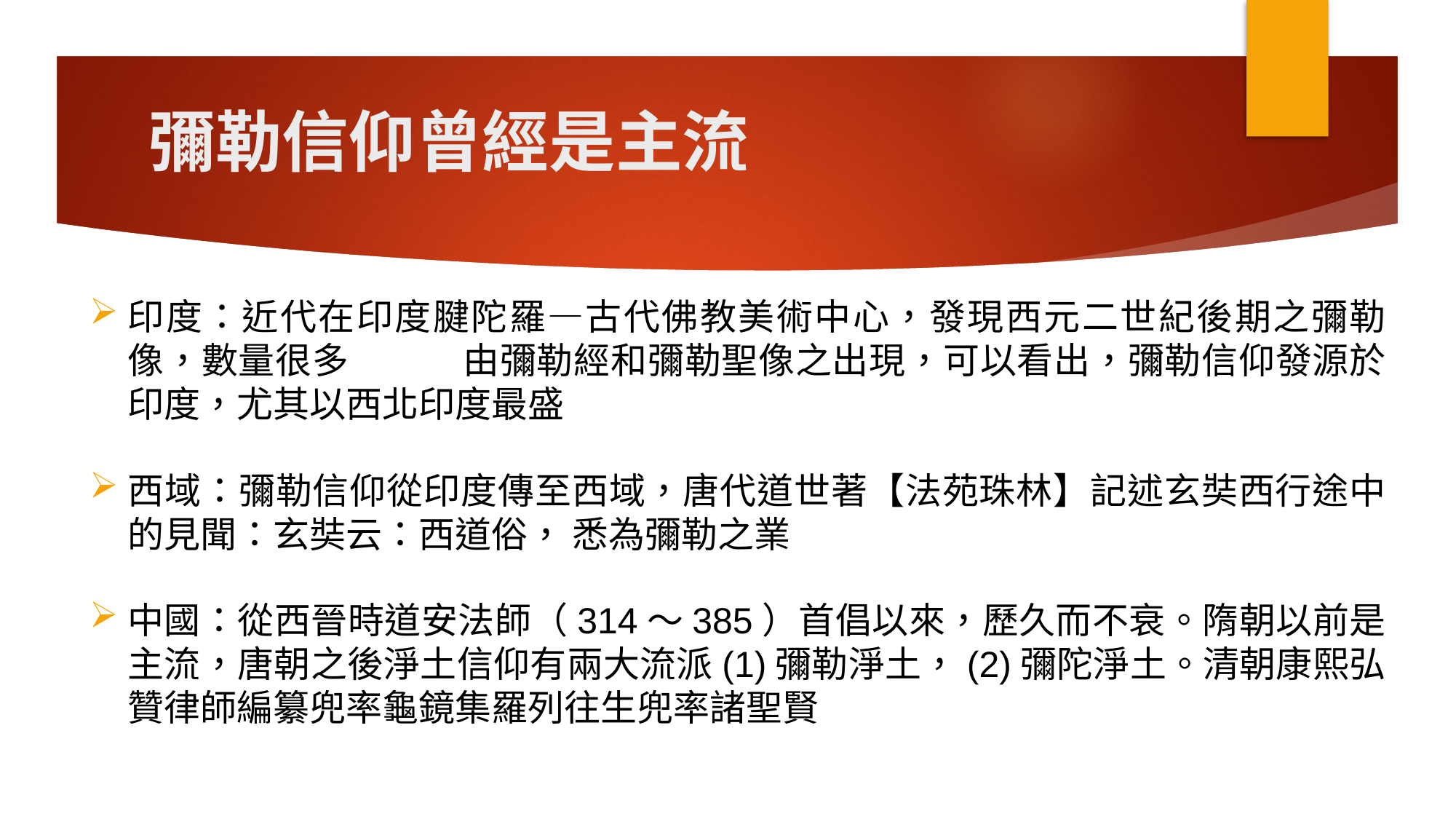

# 彌勒信仰曾經是主流
印度：近代在印度腱陀羅—古代佛教美術中心，發現西元二世紀後期之彌勒像，數量很多             由彌勒經和彌勒聖像之出現，可以看出，彌勒信仰發源於印度，尤其以西北印度最盛
西域：彌勒信仰從印度傳至西域，唐代道世著【法苑珠林】記述玄奘西行途中的見聞：玄奘云：西道俗， 悉為彌勒之業
中國：從西晉時道安法師（314～385）首倡以來，歷久而不衰。隋朝以前是主流，唐朝之後淨土信仰有兩大流派(1)彌勒淨土，(2)彌陀淨土。清朝康熙弘贊律師編纂兜率龜鏡集羅列往生兜率諸聖賢